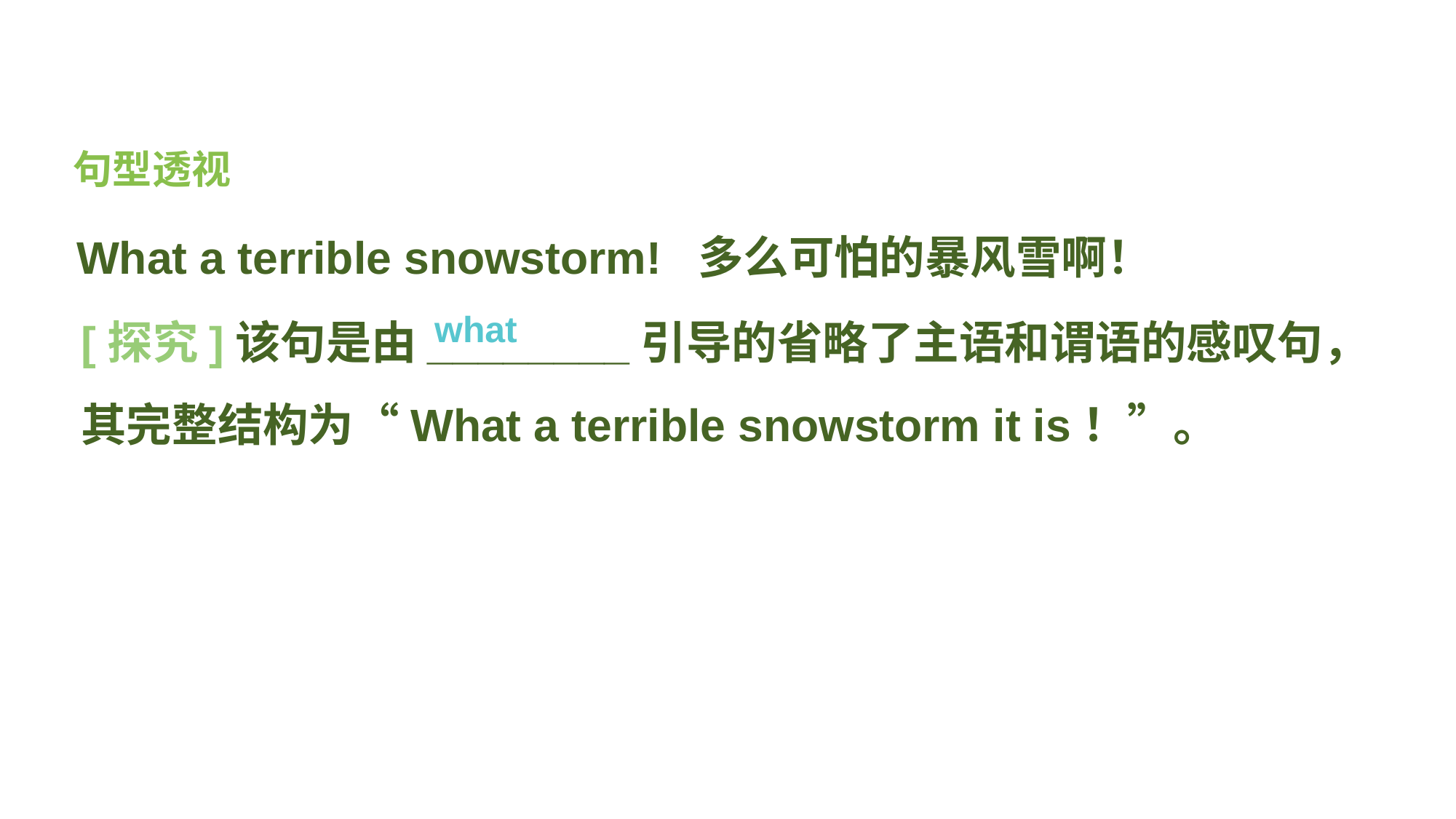

句型透视
What a terrible snowstorm!  多么可怕的暴风雪啊！
[探究]该句是由________引导的省略了主语和谓语的感叹句，其完整结构为“What a terrible snowstorm it is！”。
what